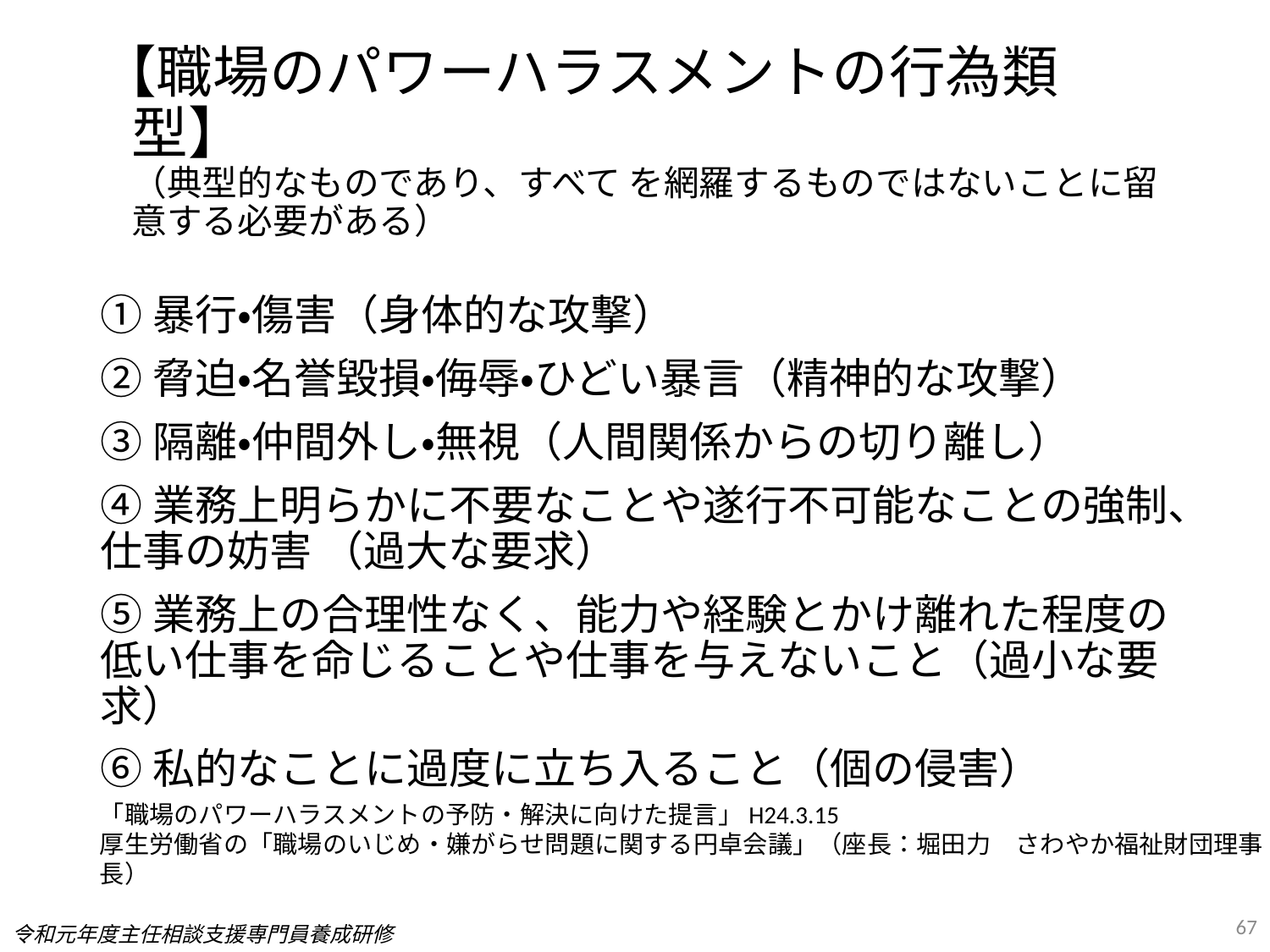

# 【職場のパワーハラスメントの行為類型】 （典型的なものであり、すべて を網羅するものではないことに留意する必要がある）
①暴行・傷害（身体的な攻撃）
②脅迫・名誉毀損・侮辱・ひどい暴言（精神的な攻撃）
③隔離・仲間外し・無視（人間関係からの切り離し）
④業務上明らかに不要なことや遂行不可能なことの強制、仕事の妨害 （過大な要求）
⑤業務上の合理性なく、能力や経験とかけ離れた程度の低い仕事を命じることや仕事を与えないこと（過小な要求）
⑥私的なことに過度に立ち入ること（個の侵害）
「職場のパワーハラスメントの予防・解決に向けた提言」H24.3.15
厚生労働省の「職場のいじめ・嫌がらせ問題に関する円卓会議」（座長：堀田力　さわやか福祉財団理事長）
67
令和元年度主任相談支援専門員養成研修